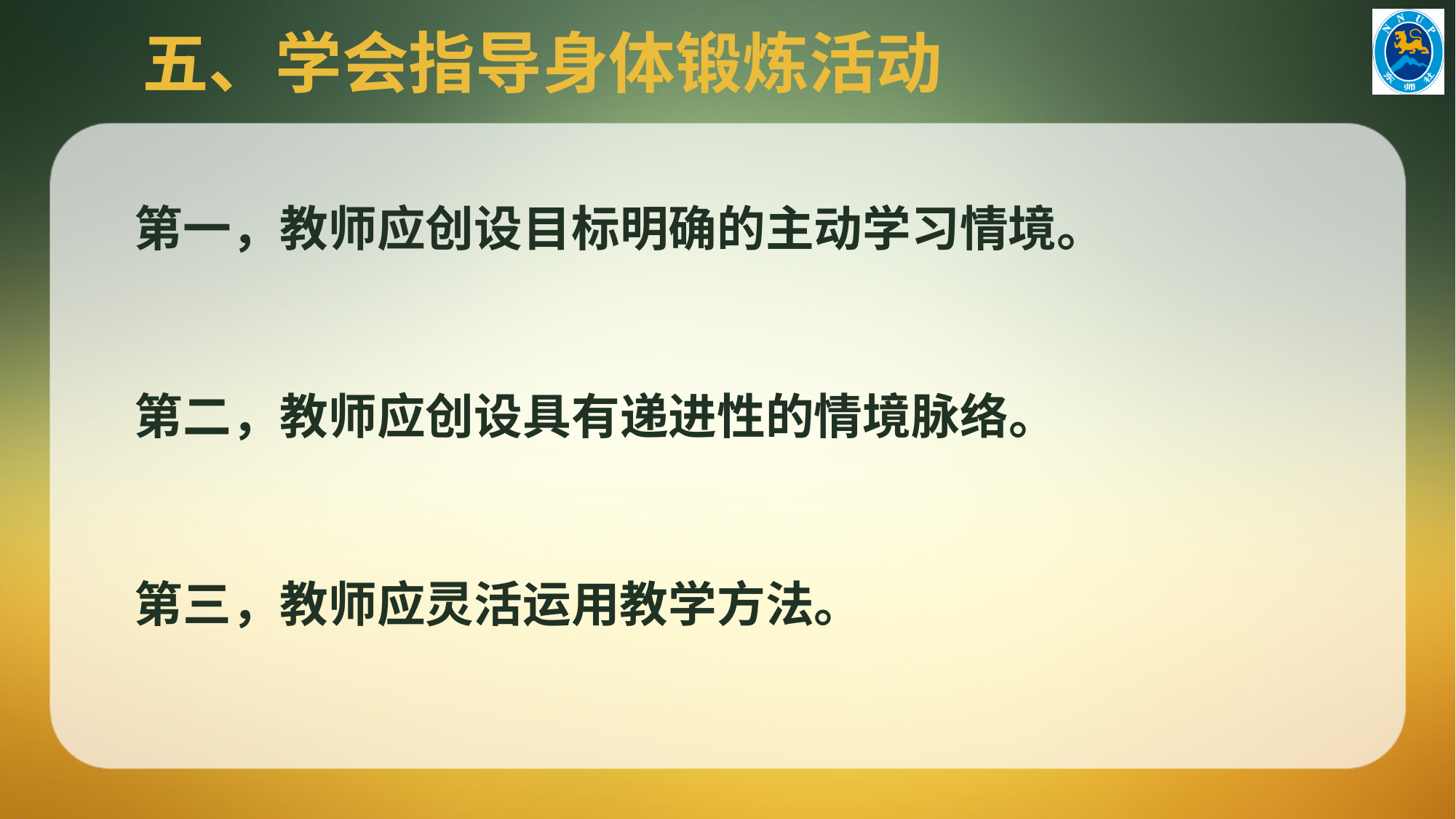

# 五、学会指导身体锻炼活动
第一，教师应创设目标明确的主动学习情境。

第二，教师应创设具有递进性的情境脉络。

第三，教师应灵活运用教学方法。